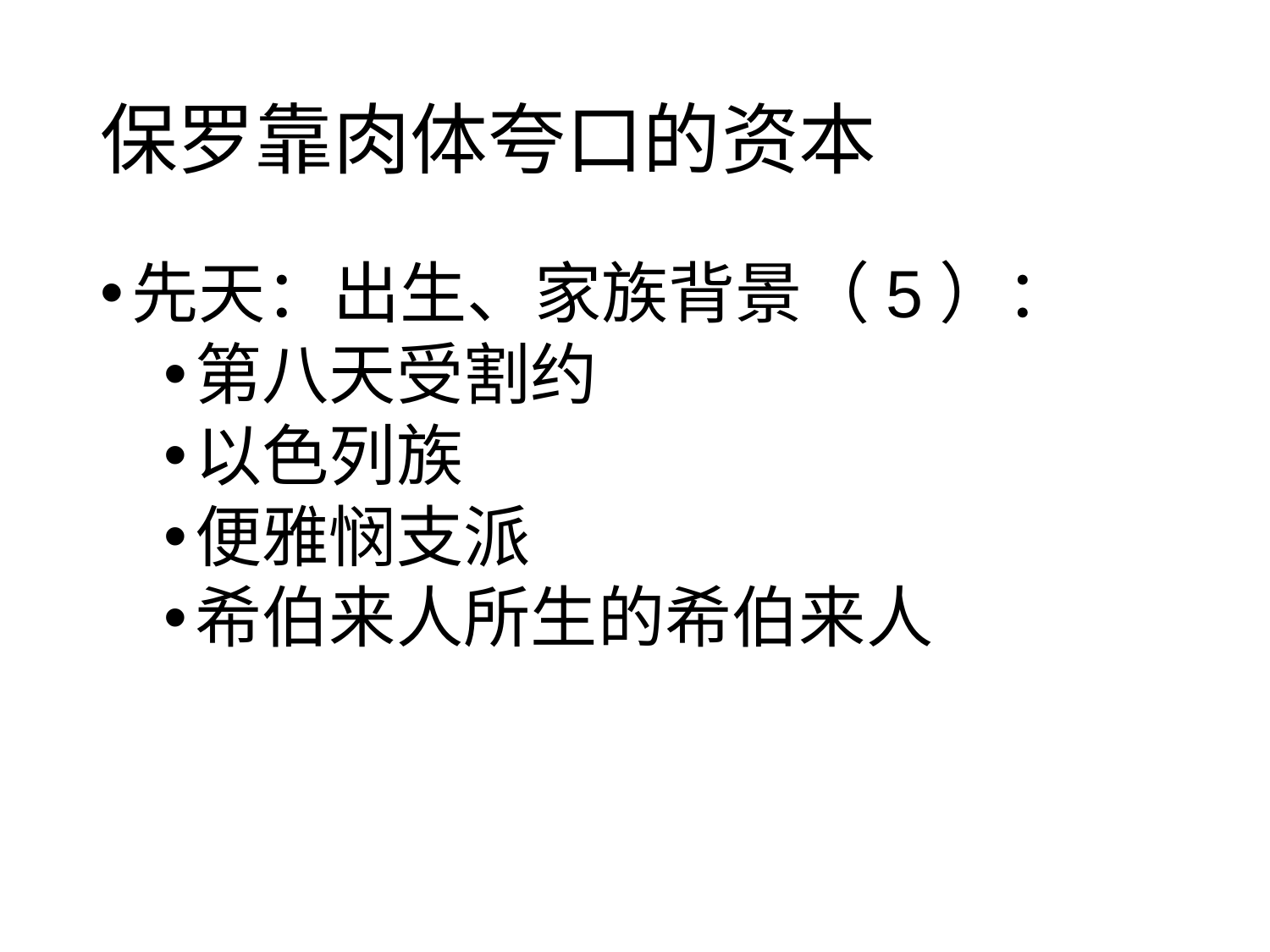

# 保罗靠肉体夸口的资本
先天：出生、家族背景（5）：
第八天受割约
以色列族
便雅悯支派
希伯来人所生的希伯来人